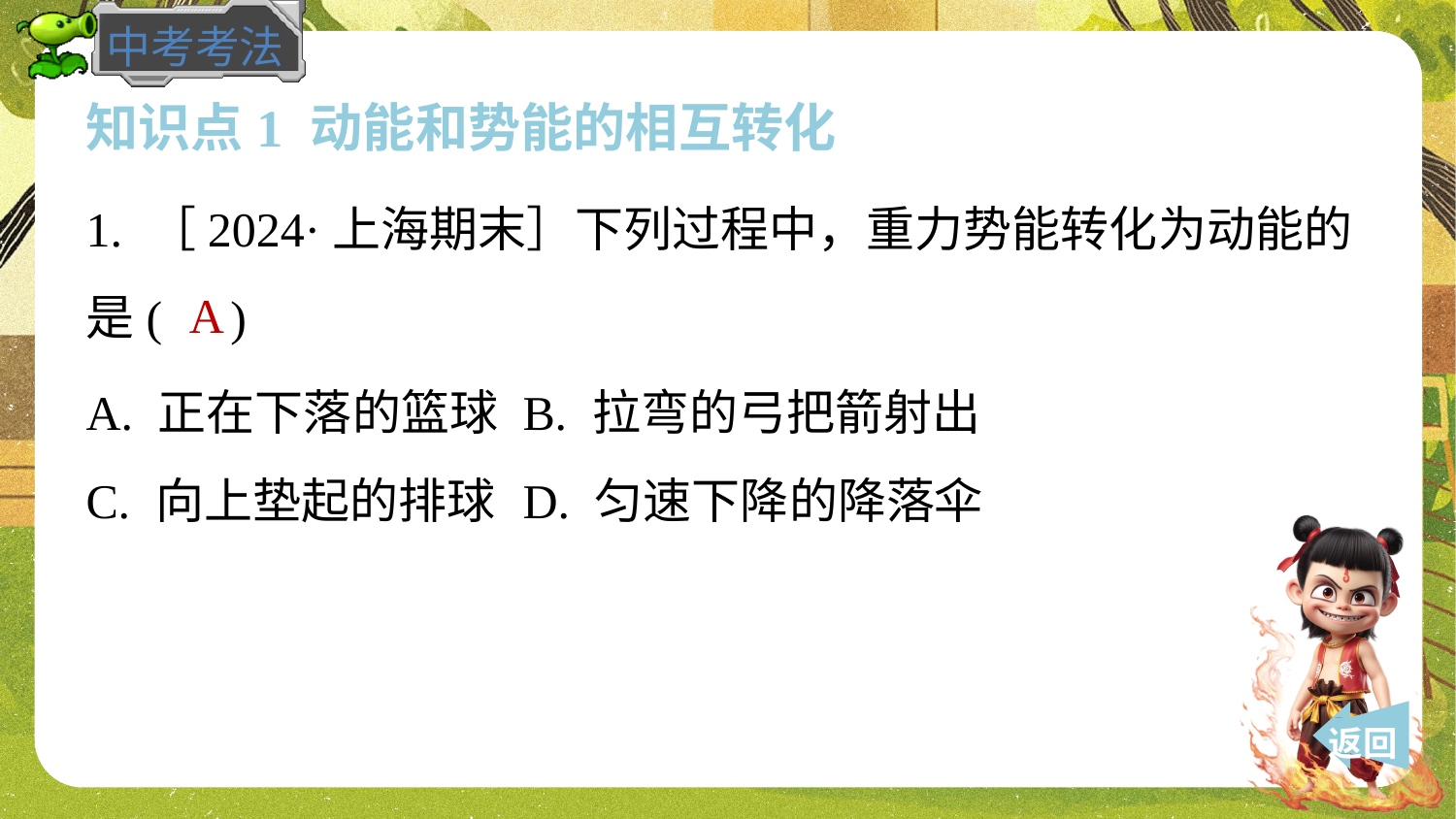

知识点1 动能和势能的相互转化
1. ［2024·上海期末］下列过程中，重力势能转化为动能的
是(     )
A
A. 正在下落的篮球	B. 拉弯的弓把箭射出
C. 向上垫起的排球	D. 匀速下降的降落伞
 返回